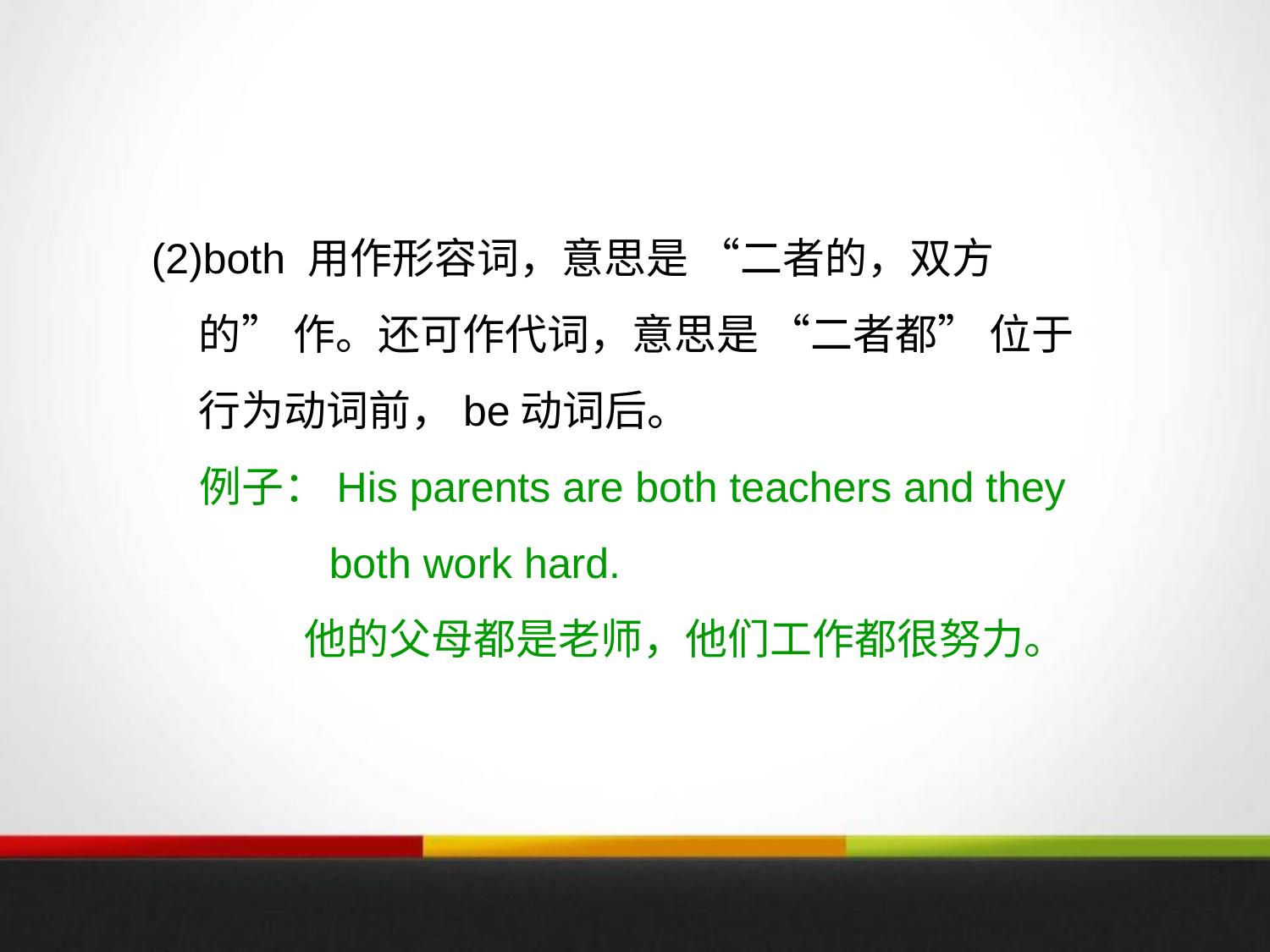

(2)both 用作形容词，意思是 “二者的，双方的” 作。还可作代词，意思是 “二者都” 位于行为动词前，be动词后。
    例子：His parents are both teachers and they
               both work hard.
               他的父母都是老师，他们工作都很努力。